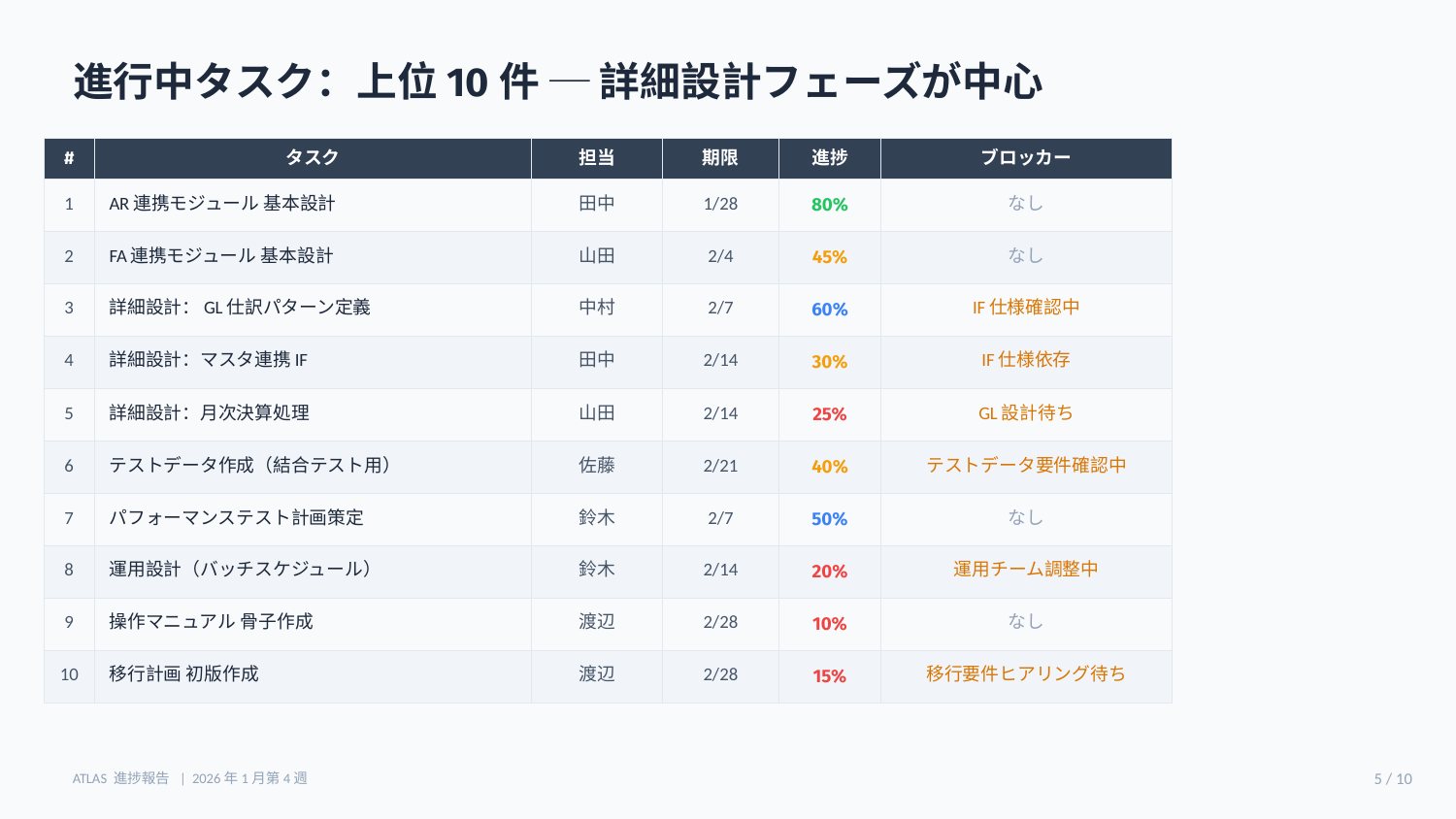

進行中タスク：上位10件 ─ 詳細設計フェーズが中心
| # | タスク | 担当 | 期限 | 進捗 | ブロッカー |
| --- | --- | --- | --- | --- | --- |
| 1 | AR連携モジュール 基本設計 | 田中 | 1/28 | 80% | なし |
| 2 | FA連携モジュール 基本設計 | 山田 | 2/4 | 45% | なし |
| 3 | 詳細設計：GL仕訳パターン定義 | 中村 | 2/7 | 60% | IF仕様確認中 |
| 4 | 詳細設計：マスタ連携IF | 田中 | 2/14 | 30% | IF仕様依存 |
| 5 | 詳細設計：月次決算処理 | 山田 | 2/14 | 25% | GL設計待ち |
| 6 | テストデータ作成（結合テスト用） | 佐藤 | 2/21 | 40% | テストデータ要件確認中 |
| 7 | パフォーマンステスト計画策定 | 鈴木 | 2/7 | 50% | なし |
| 8 | 運用設計（バッチスケジュール） | 鈴木 | 2/14 | 20% | 運用チーム調整中 |
| 9 | 操作マニュアル 骨子作成 | 渡辺 | 2/28 | 10% | なし |
| 10 | 移行計画 初版作成 | 渡辺 | 2/28 | 15% | 移行要件ヒアリング待ち |
ATLAS 進捗報告  |  2026年1月第4週
5 / 10